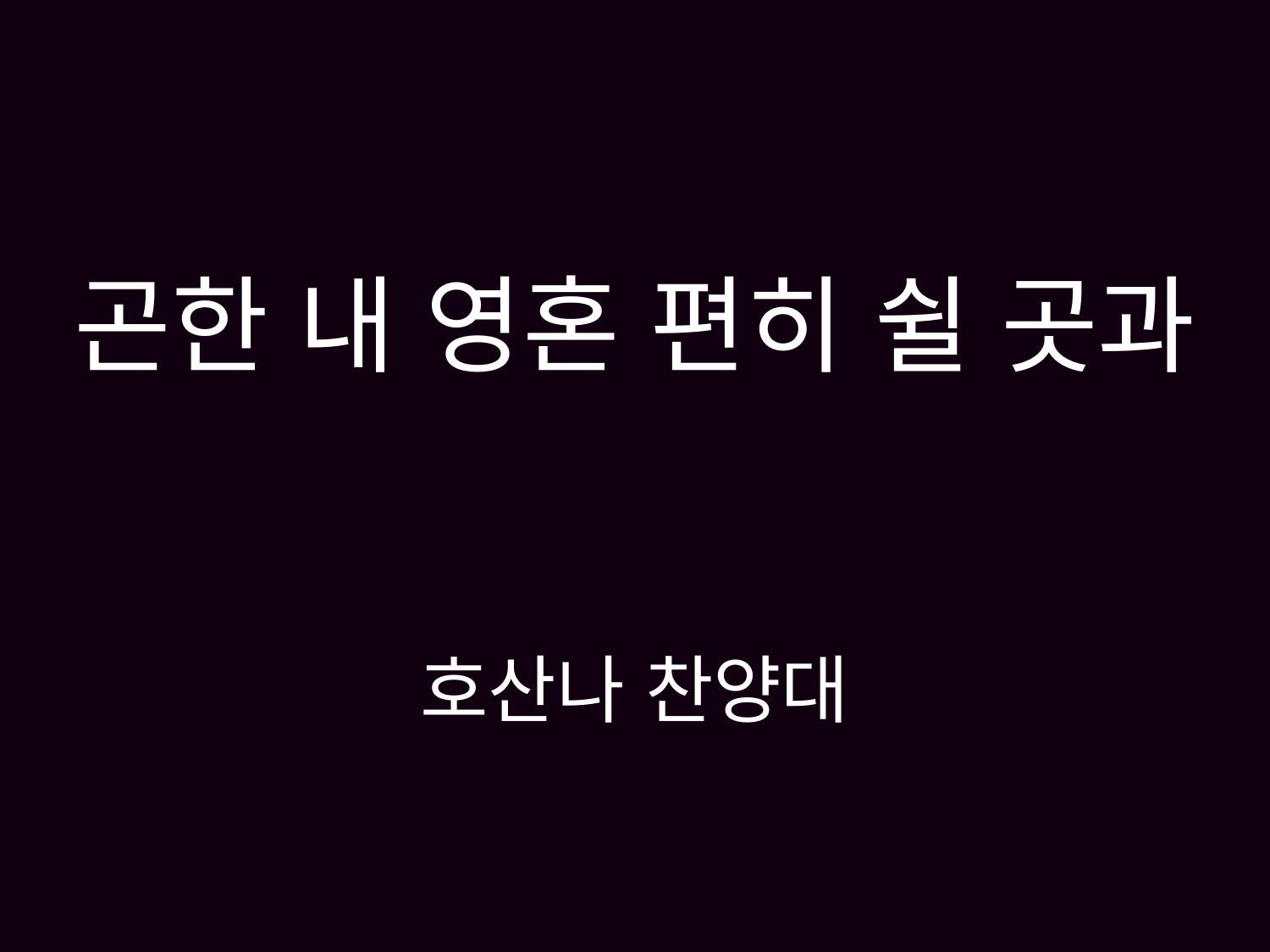

# 곤한 내 영혼 편히 쉴 곳과 호산나 찬양대